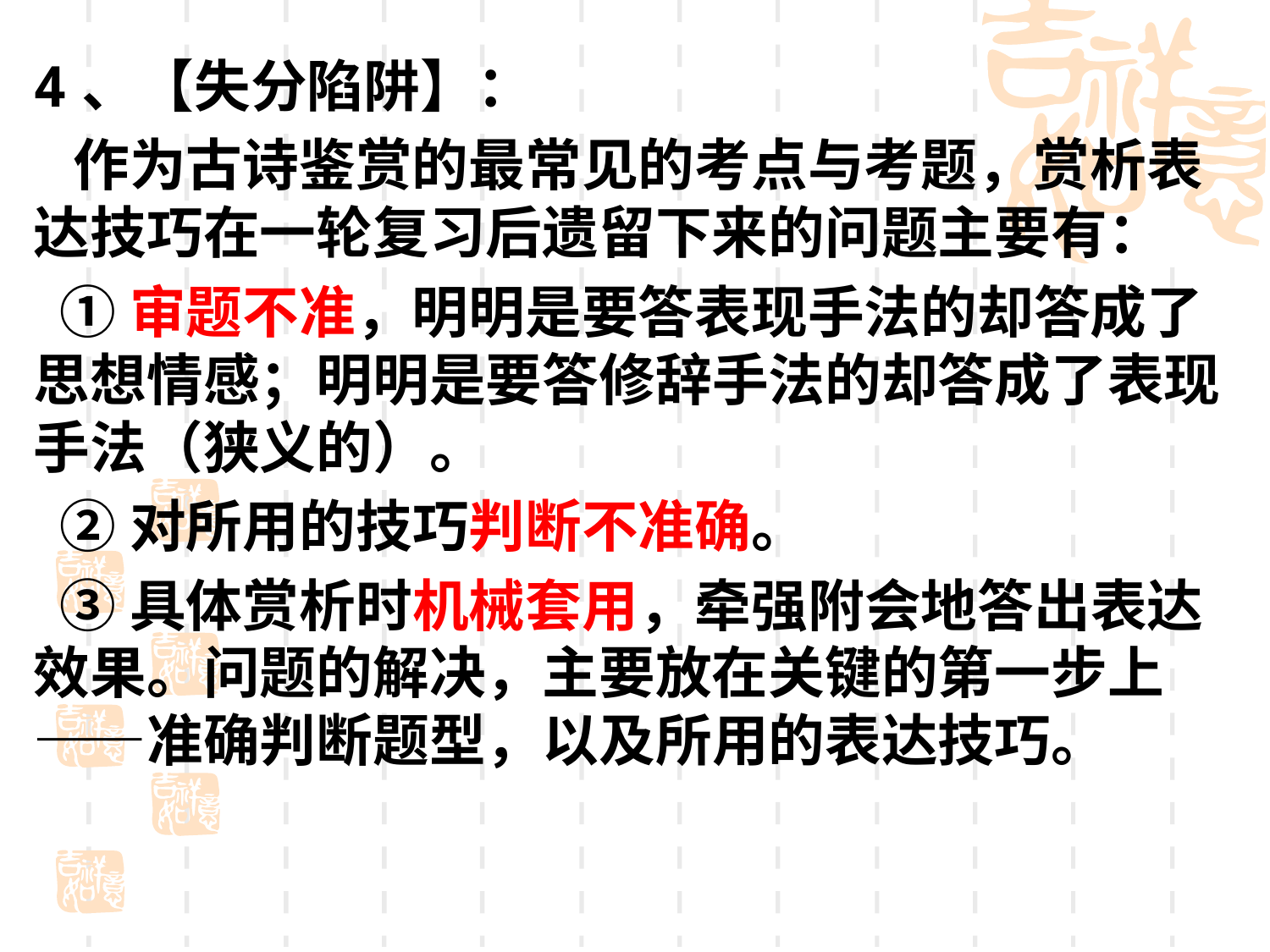

4、【失分陷阱】：
  作为古诗鉴赏的最常见的考点与考题，赏析表达技巧在一轮复习后遗留下来的问题主要有：
  ①审题不准，明明是要答表现手法的却答成了思想情感；明明是要答修辞手法的却答成了表现手法（狭义的）。
  ②对所用的技巧判断不准确。
  ③具体赏析时机械套用，牵强附会地答出表达效果。问题的解决，主要放在关键的第一步上——准确判断题型，以及所用的表达技巧。